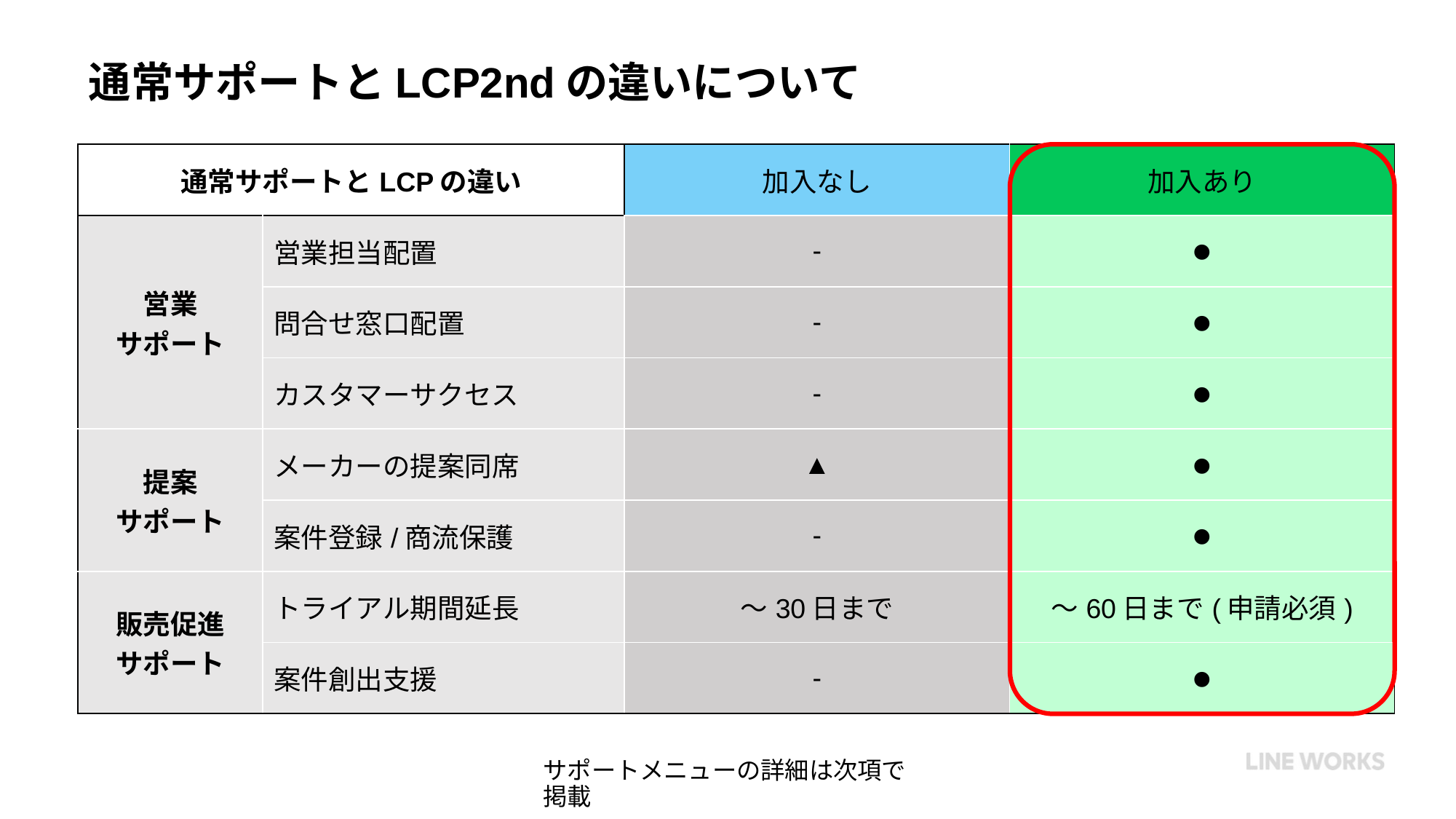

# 通常サポートとLCP2ndの違いについて
| 通常サポートとLCPの違い |  | 加入なし | 加入あり |
| --- | --- | --- | --- |
| 営業 サポート | 営業担当配置 | - | ⚫︎ |
|  | 問合せ窓口配置 | - | ⚫︎ |
|  | カスタマーサクセス | - | ⚫︎ |
| 提案 サポート | メーカーの提案同席 | ▲ | ⚫︎ |
|  | 案件登録/商流保護 | - | ⚫︎ |
| 販売促進 サポート | トライアル期間延長 | 〜30日まで | 〜60日まで(申請必須) |
|  | 案件創出支援 | - | ⚫︎ |

サポートメニューの詳細は次項で掲載